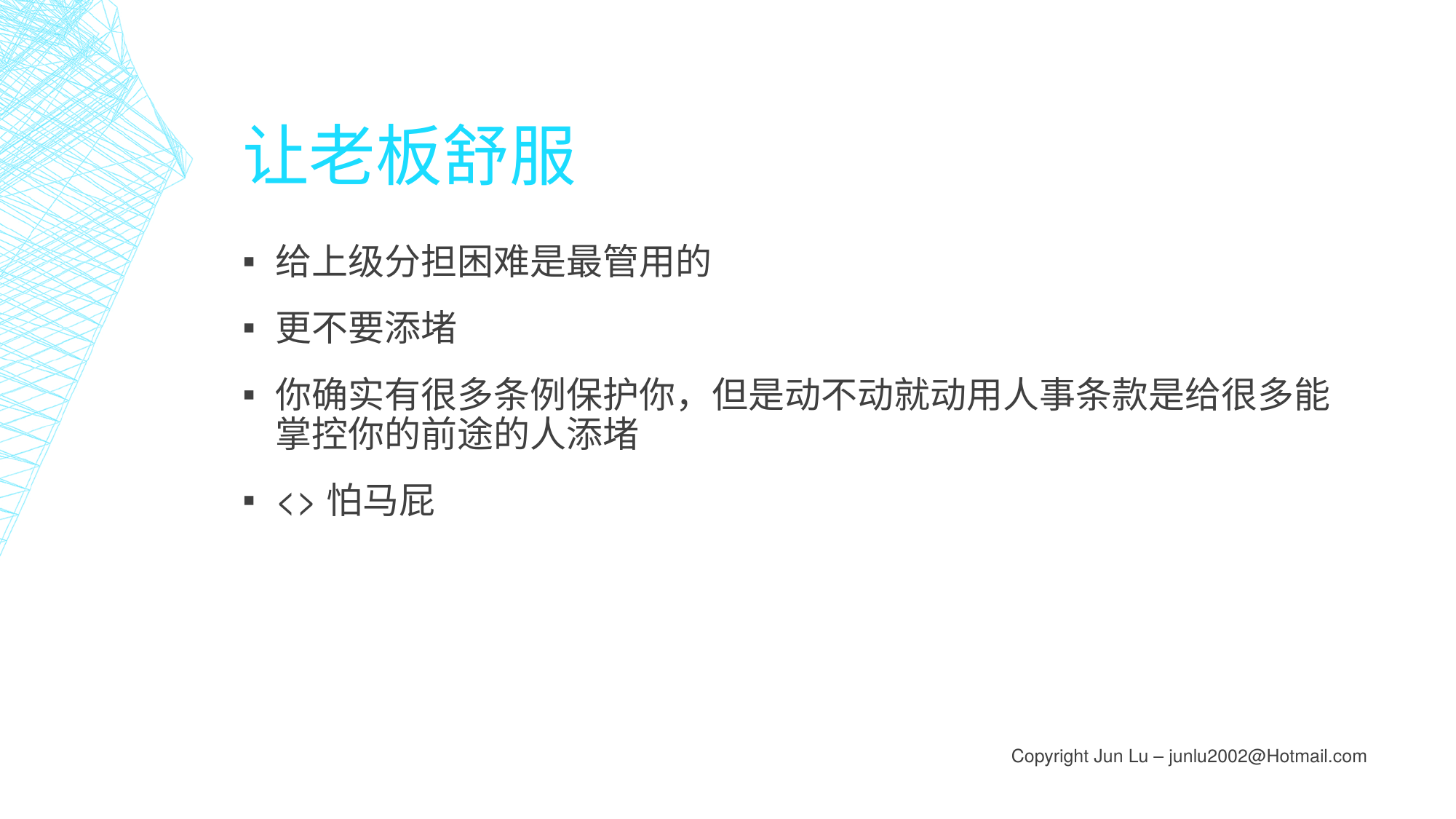

# 让老板舒服
给上级分担困难是最管用的
更不要添堵
你确实有很多条例保护你，但是动不动就动用人事条款是给很多能掌控你的前途的人添堵
<>怕马屁
Copyright Jun Lu – junlu2002@Hotmail.com